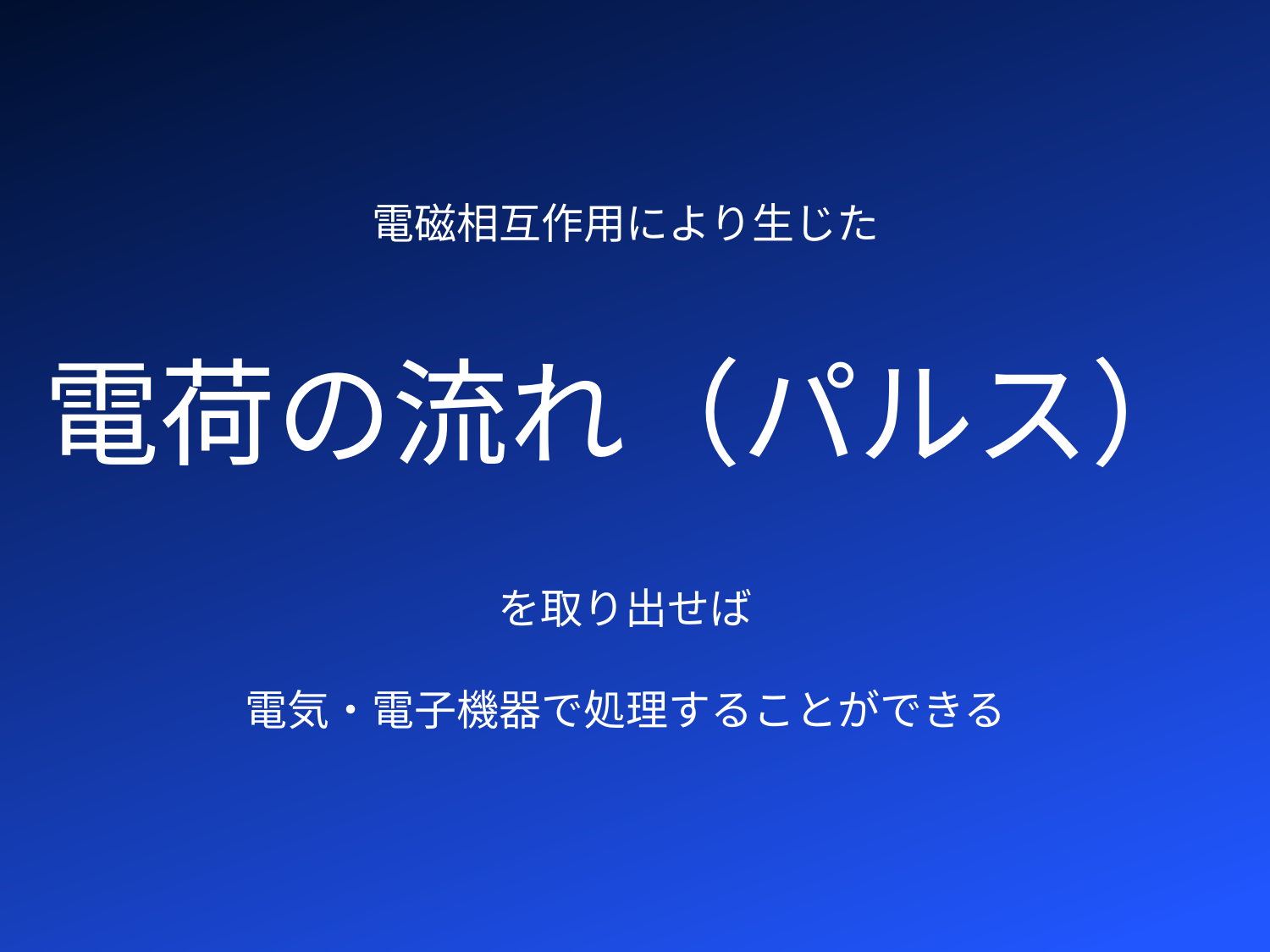

電磁相互作用により生じた

電荷の流れ（パルス）

を取り出せば

電気・電子機器で処理することができる